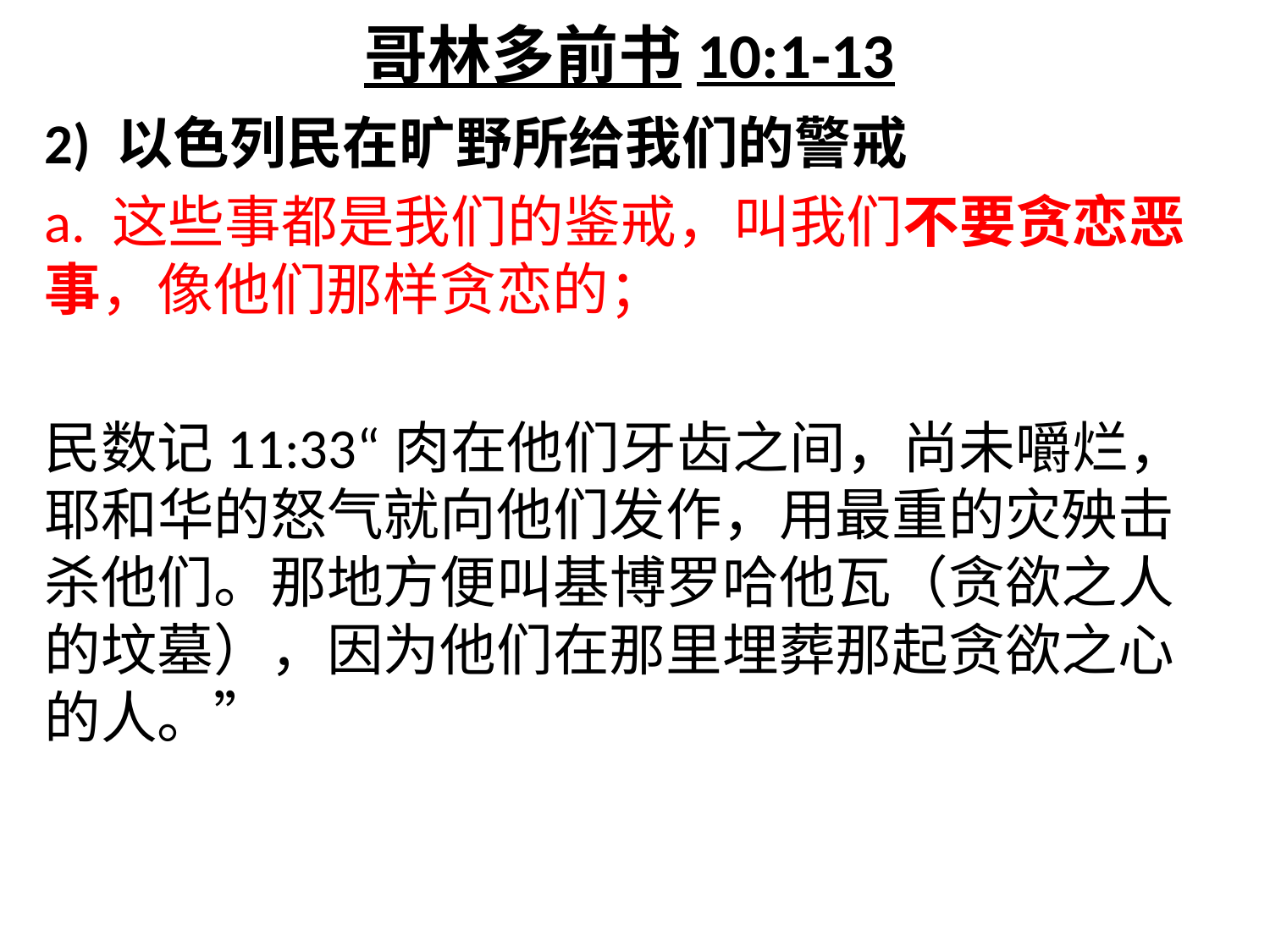

哥林多前书10:1-13
2) 以色列民在旷野所给我们的警戒
a. 这些事都是我们的鉴戒，叫我们不要贪恋恶事，像他们那样贪恋的；

民数记11:33“肉在他们牙齿之间，尚未嚼烂，耶和华的怒气就向他们发作，用最重的灾殃击杀他们。那地方便叫基博罗哈他瓦（贪欲之人的坟墓），因为他们在那里埋葬那起贪欲之心的人。”